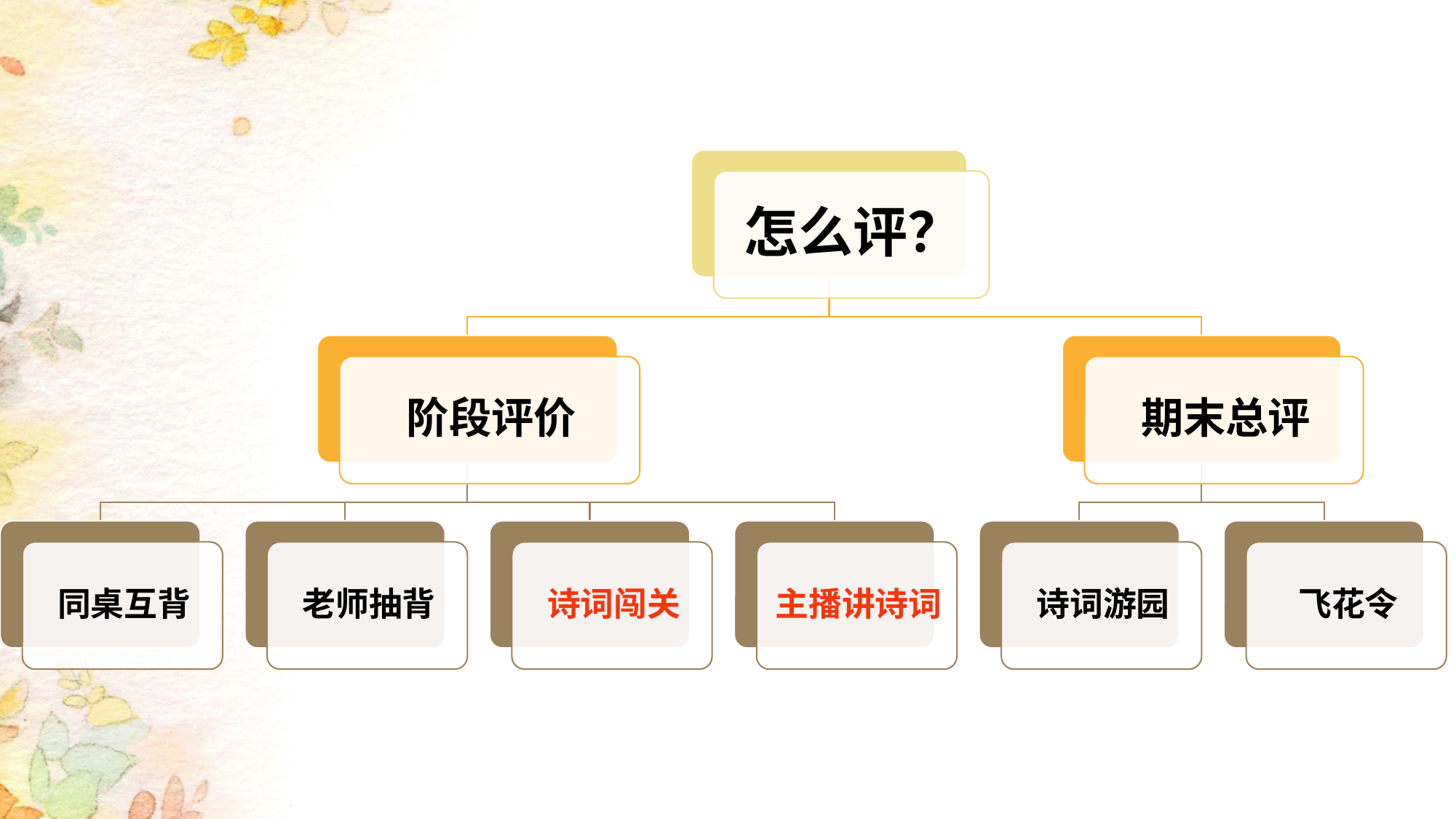

怎么评？
阶段评价
同桌互背
老师抽背
诗词闯关
主播讲诗词
期末总评
诗词游园
飞花令